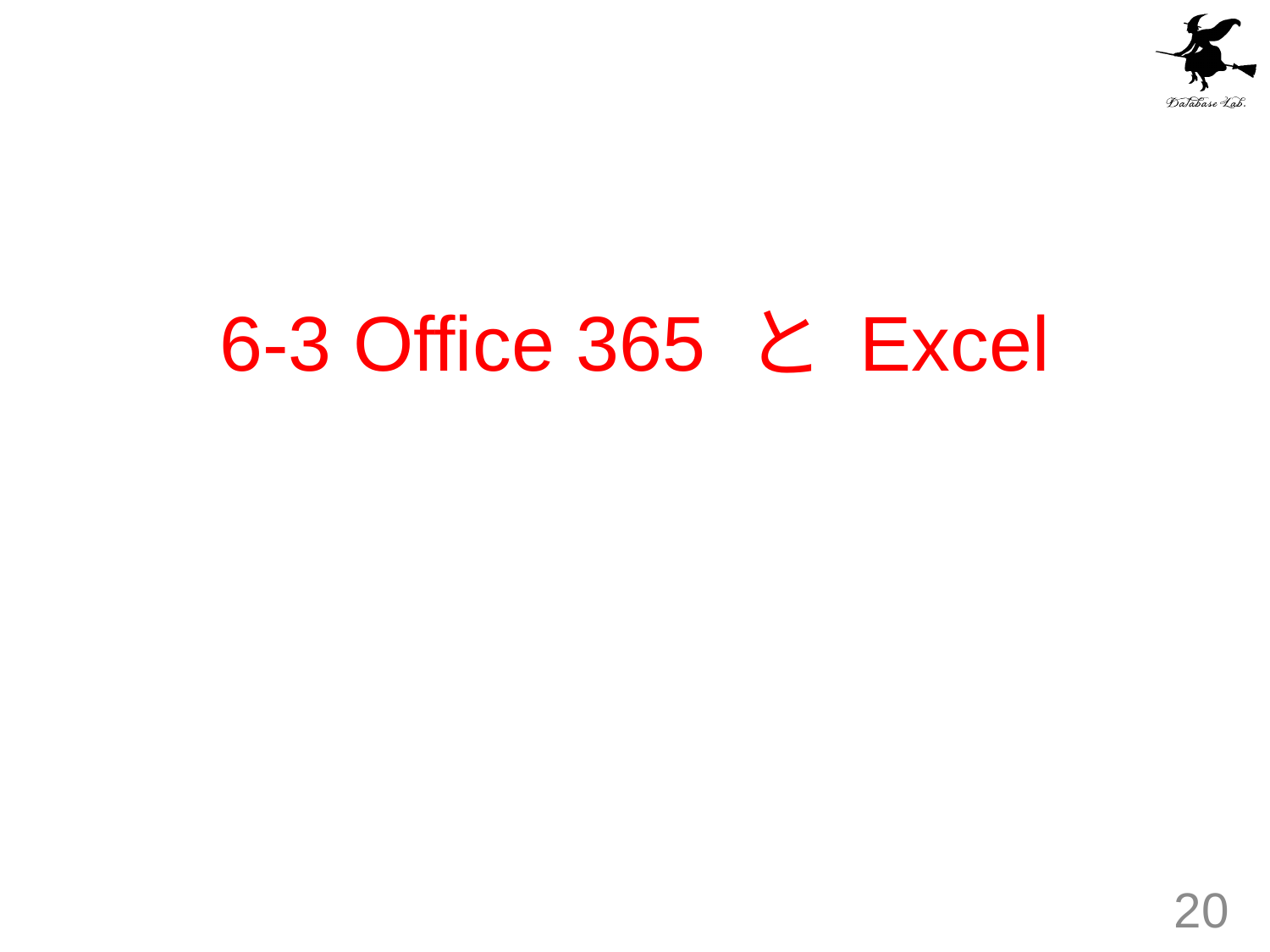

# 6-3 Office 365 と Excel

20